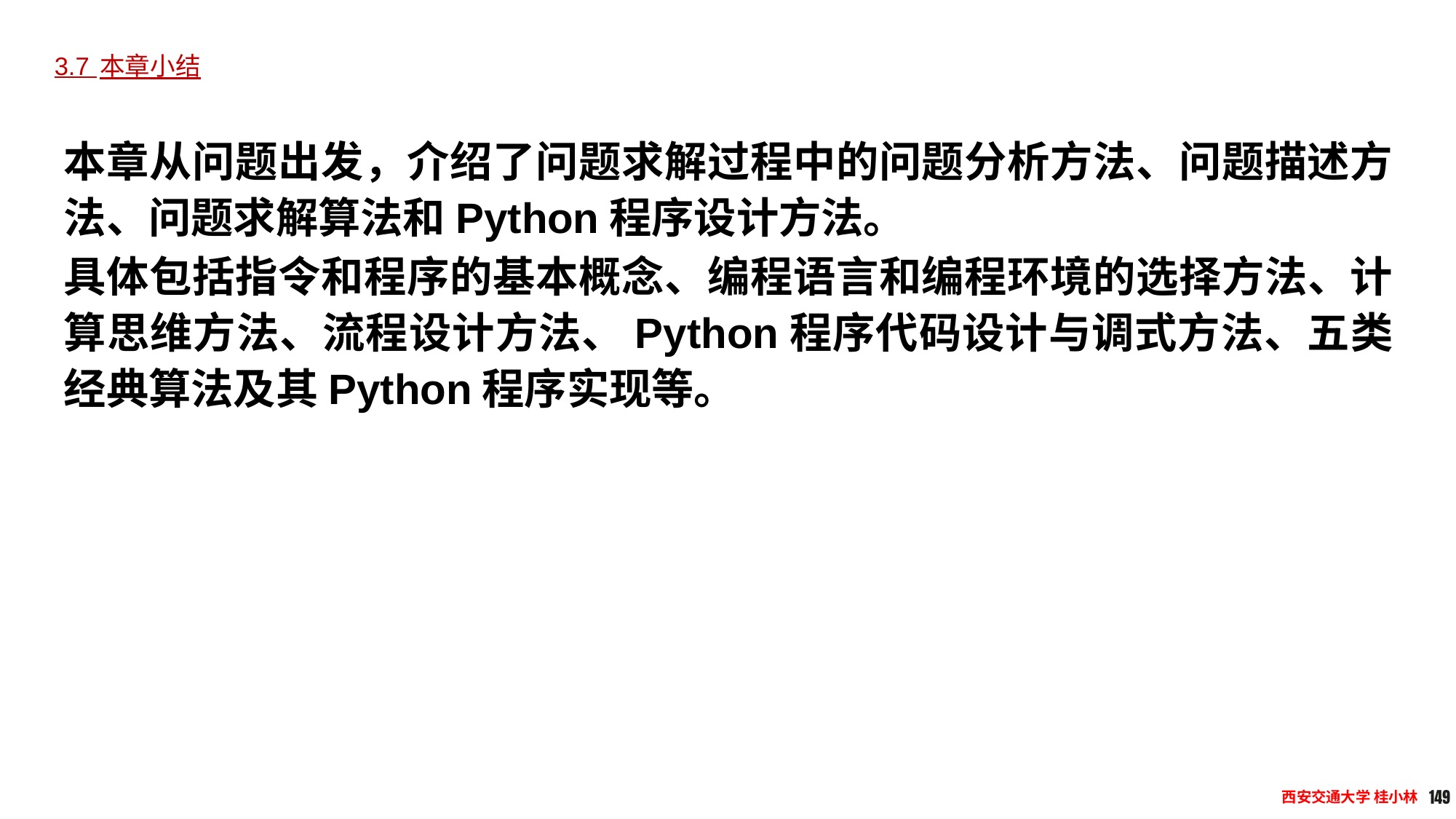

# 3.7 本章小结
本章从问题出发，介绍了问题求解过程中的问题分析方法、问题描述方法、问题求解算法和Python程序设计方法。
具体包括指令和程序的基本概念、编程语言和编程环境的选择方法、计算思维方法、流程设计方法、Python程序代码设计与调式方法、五类经典算法及其Python程序实现等。